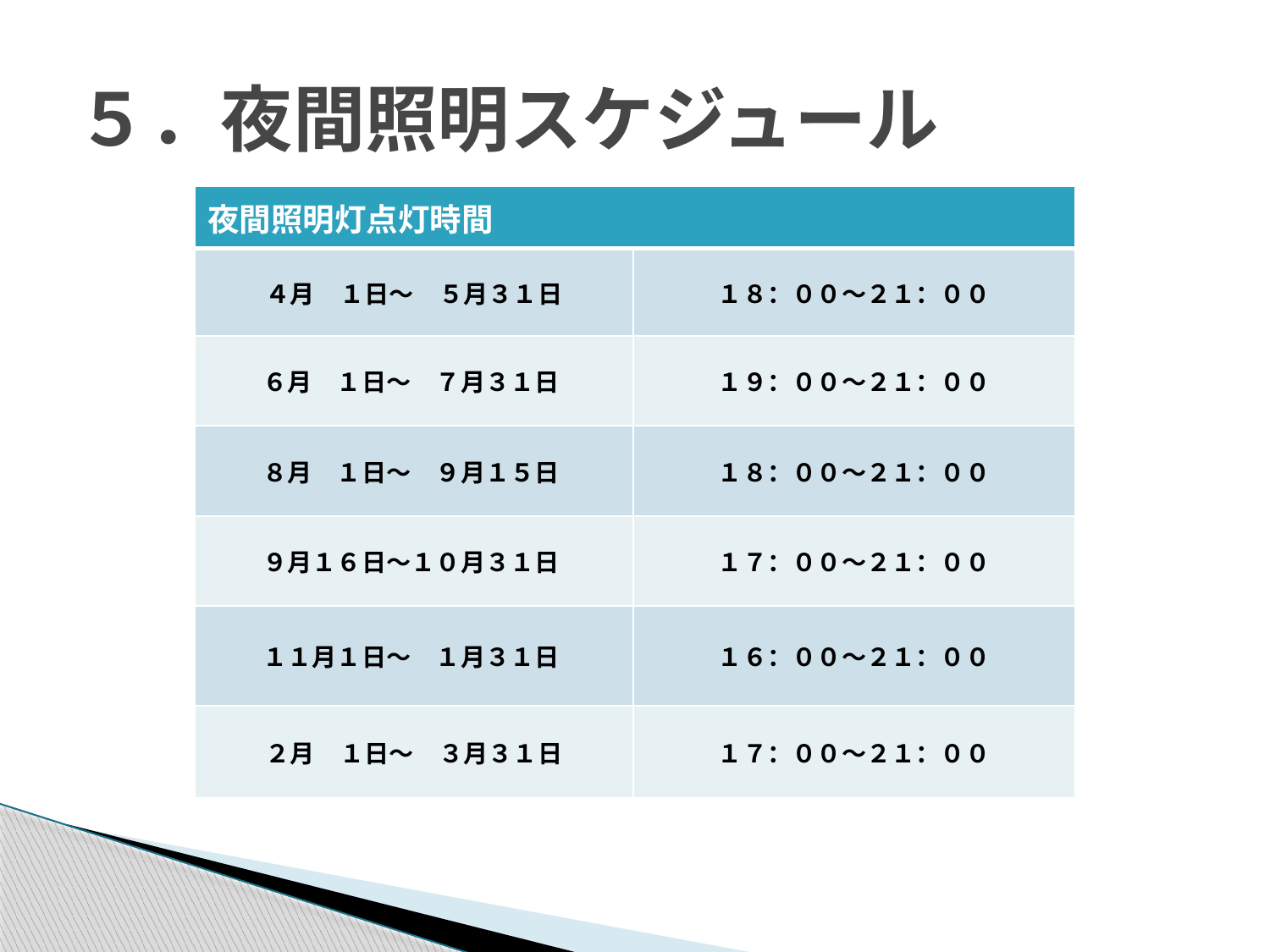

# ５．夜間照明スケジュール
| 夜間照明灯点灯時間 |  |
| --- | --- |
| ４月　１日～　５月３１日 | １８：００～２１：００ |
| ６月　１日～　７月３１日 | １９：００～２１：００ |
| ８月　１日～　９月１５日 | １８：００～２１：００ |
| ９月１６日～１０月３１日 | １７：００～２１：００ |
| １１月１日～　１月３１日 | １６：００～２１：００ |
| ２月　１日～　３月３１日 | １７：００～２１：００ |